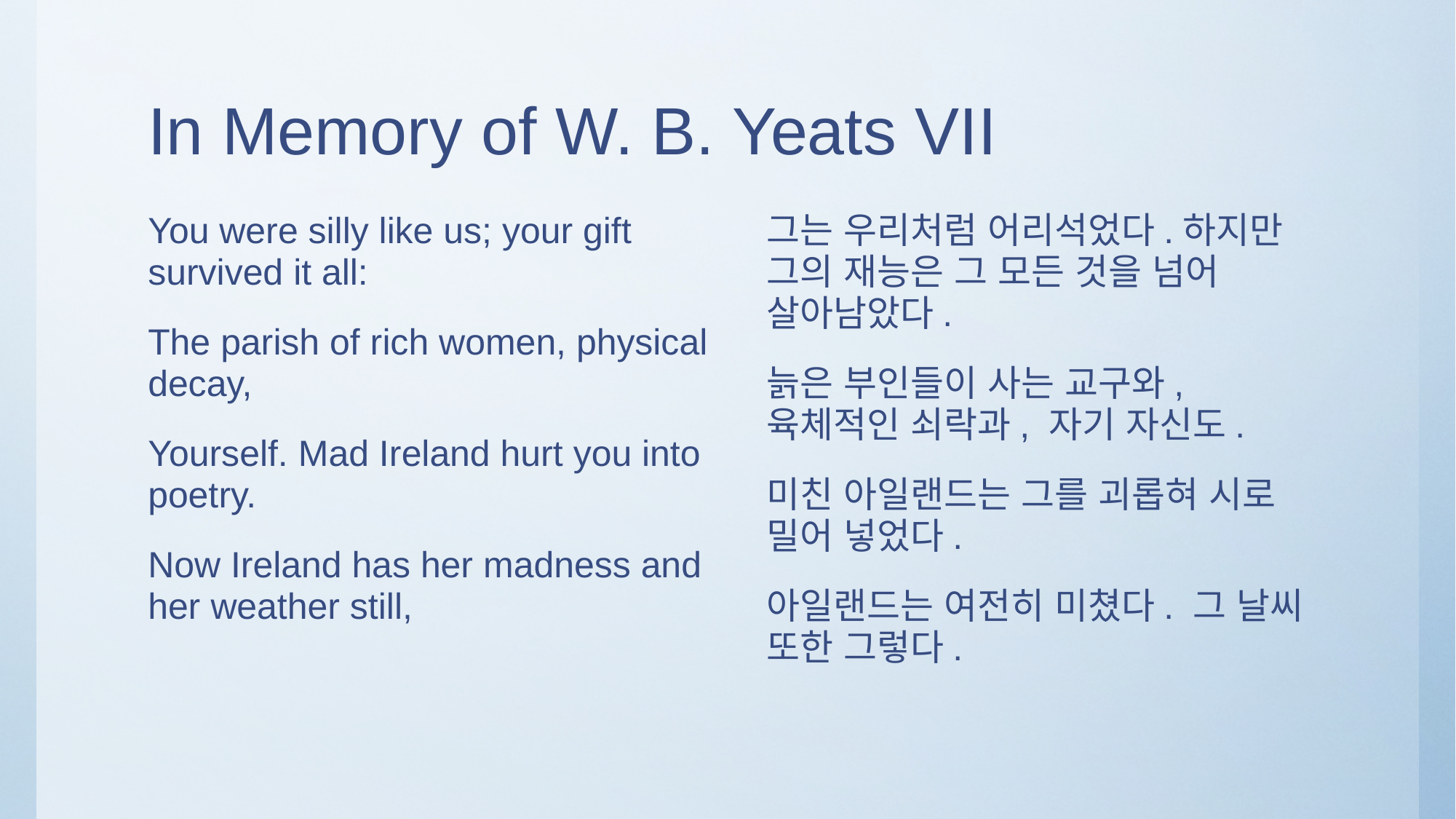

# In Memory of W. B. Yeats VII
You were silly like us; your gift survived it all:
The parish of rich women, physical decay,
Yourself. Mad Ireland hurt you into poetry.
Now Ireland has her madness and her weather still,
그는 우리처럼 어리석었다.하지만 그의 재능은 그 모든 것을 넘어 살아남았다.
늙은 부인들이 사는 교구와, 육체적인 쇠락과, 자기 자신도.
미친 아일랜드는 그를 괴롭혀 시로 밀어 넣었다.
아일랜드는 여전히 미쳤다. 그 날씨 또한 그렇다.